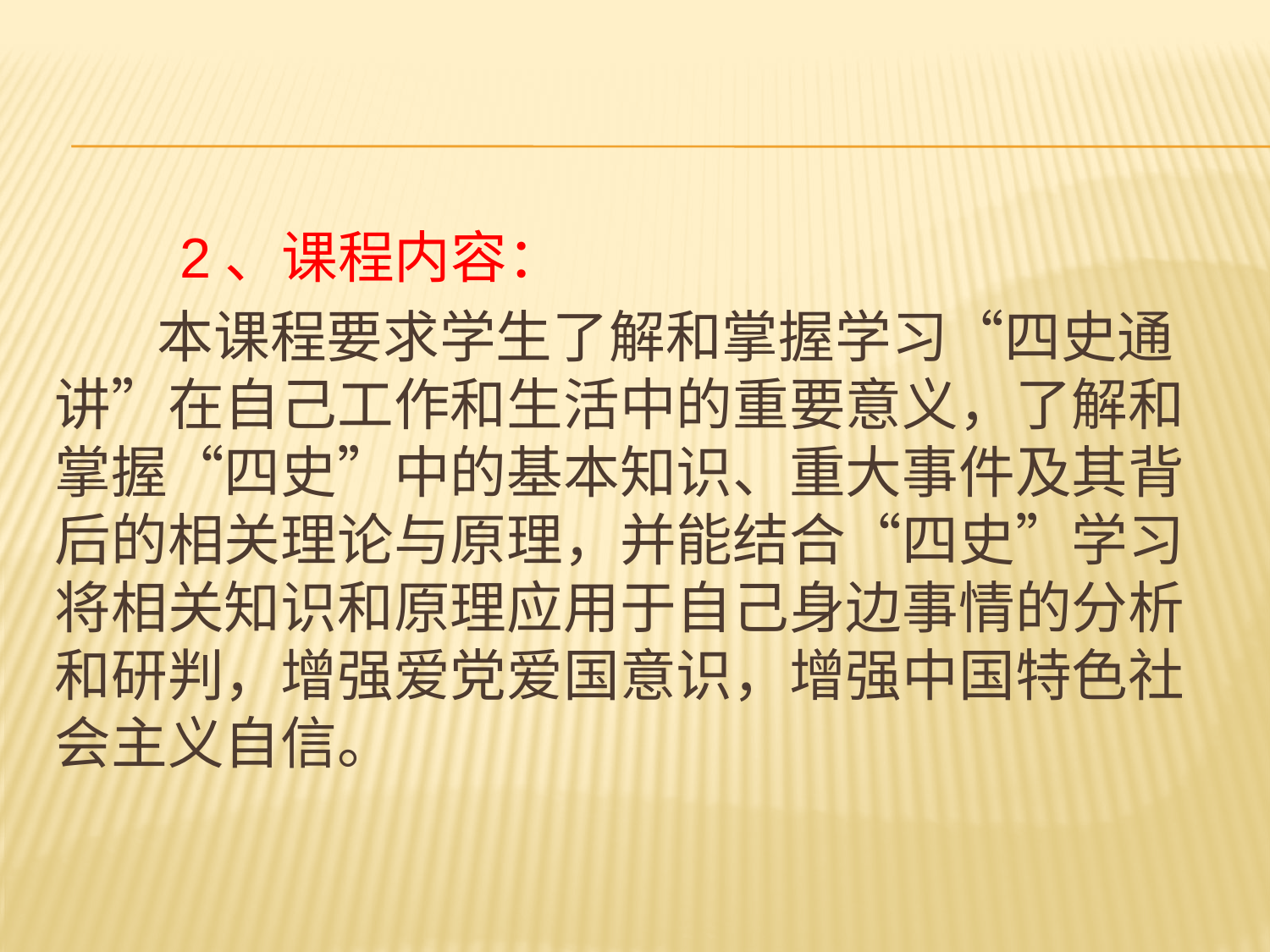

#
        2、课程内容：
       本课程要求学生了解和掌握学习“四史通讲”在自己工作和生活中的重要意义，了解和掌握“四史”中的基本知识、重大事件及其背后的相关理论与原理，并能结合“四史”学习将相关知识和原理应用于自己身边事情的分析和研判，增强爱党爱国意识，增强中国特色社会主义自信。